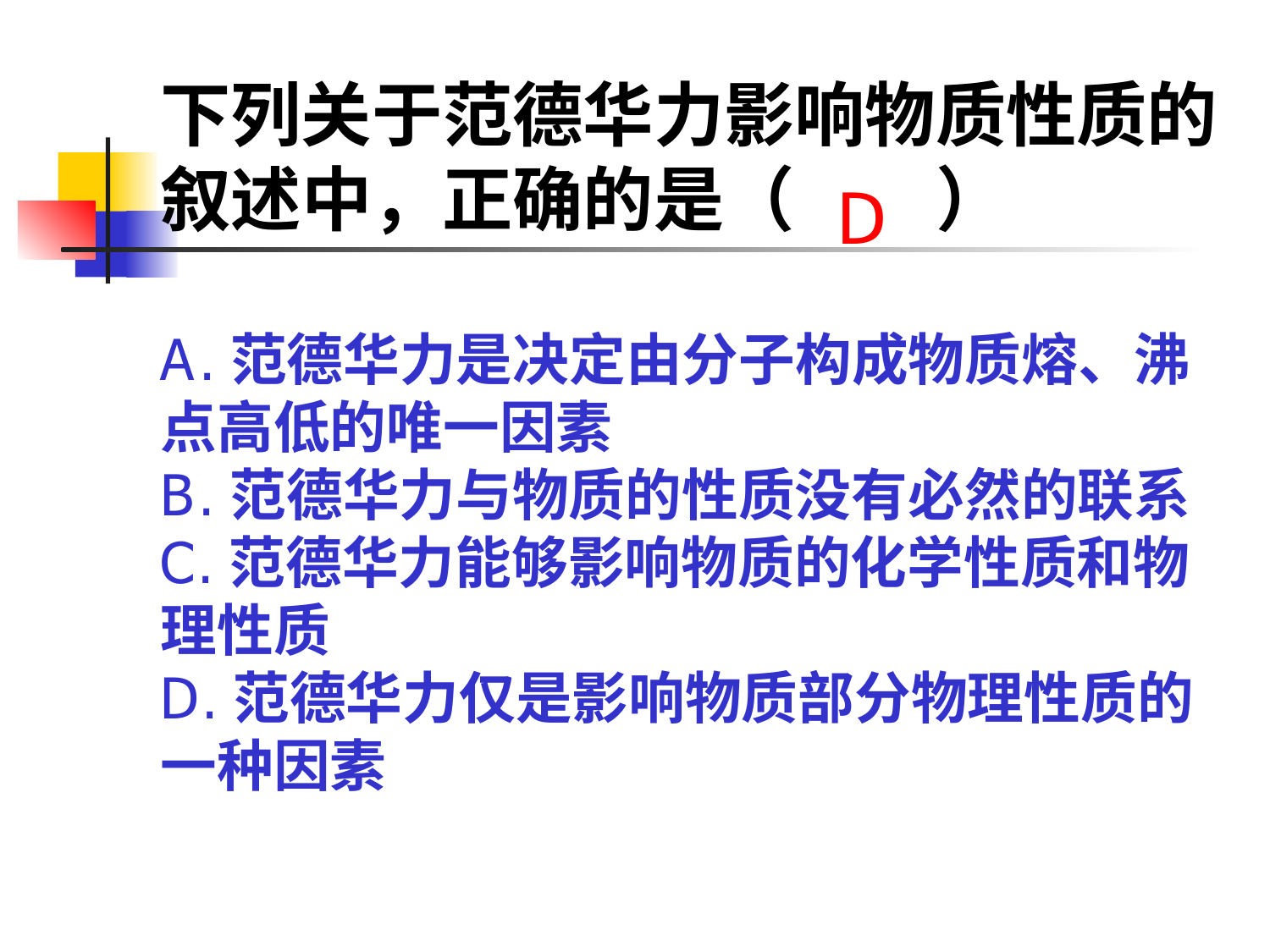

下列关于范德华力影响物质性质的叙述中，正确的是（　　）

A.范德华力是决定由分子构成物质熔、沸点高低的唯一因素
B.范德华力与物质的性质没有必然的联系
C.范德华力能够影响物质的化学性质和物理性质
D.范德华力仅是影响物质部分物理性质的一种因素
# D